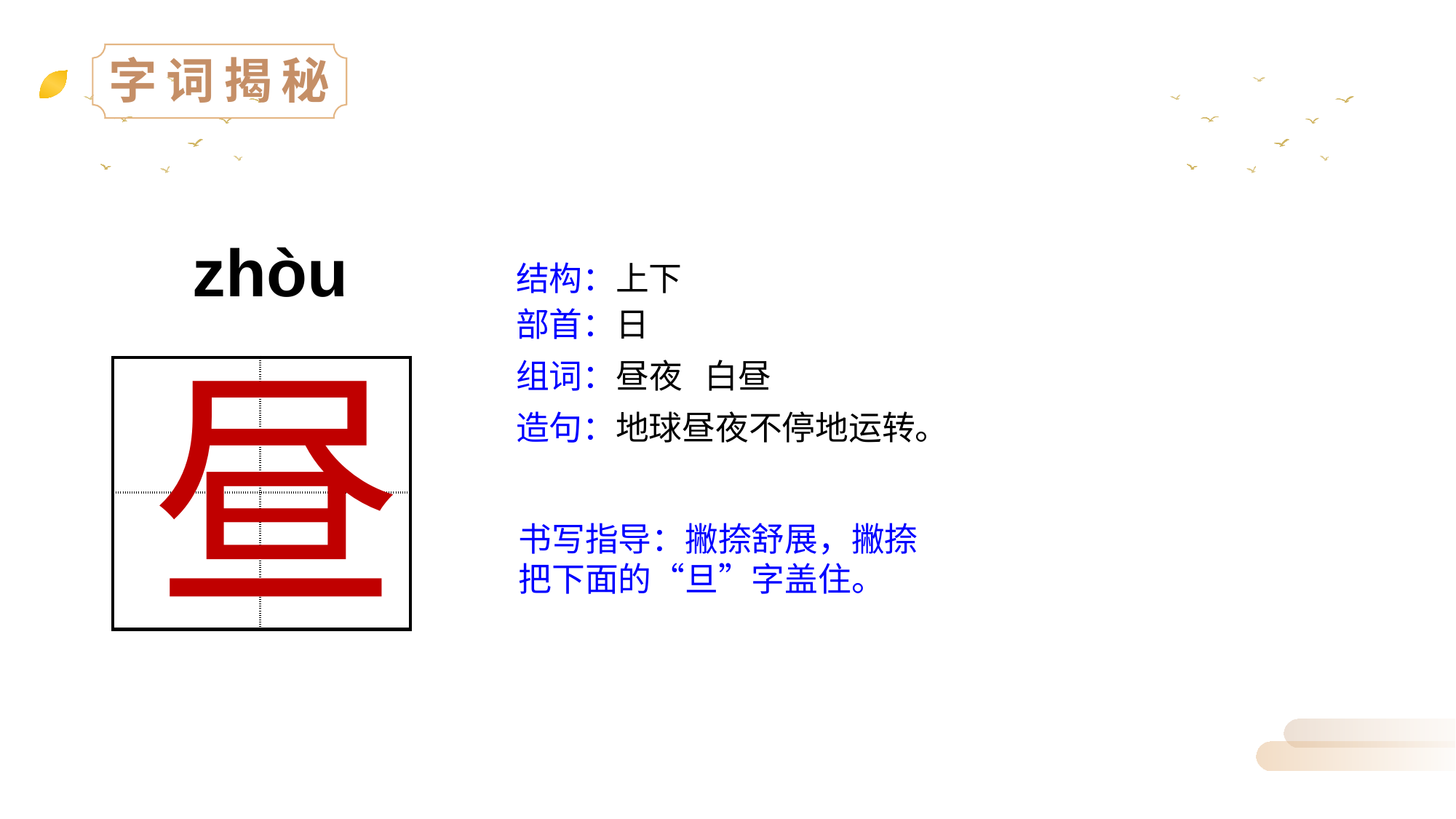

小学学科网  xuekeedu.com
zhòu
小学学科网  xuekeedu.com
结构：上下
部首：日
昼
组词：昼夜   白昼
|  |  |
| --- | --- |
|  |  |
造句：地球昼夜不停地运转。

书写指导：撇捺舒展，撇捺把下面的“旦”字盖住。